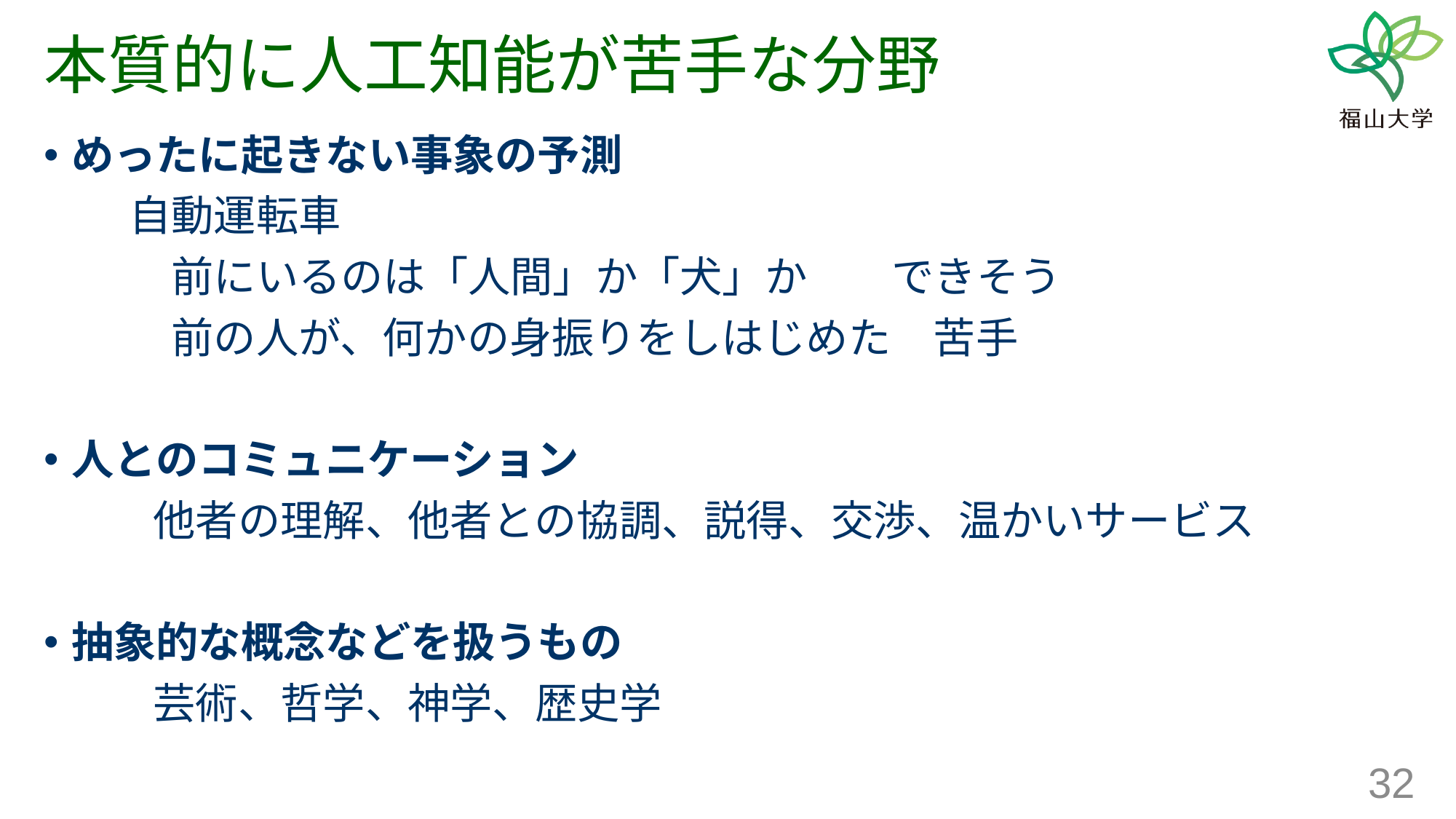

# 本質的に人工知能が苦手な分野
めったに起きない事象の予測
　　自動運転車
　　　前にいるのは「人間」か「犬」か　　できそう
　　　前の人が、何かの身振りをしはじめた　苦手

人とのコミュニケーション
	他者の理解、他者との協調、説得、交渉、温かいサービス

抽象的な概念などを扱うもの
　	芸術、哲学、神学、歴史学

32